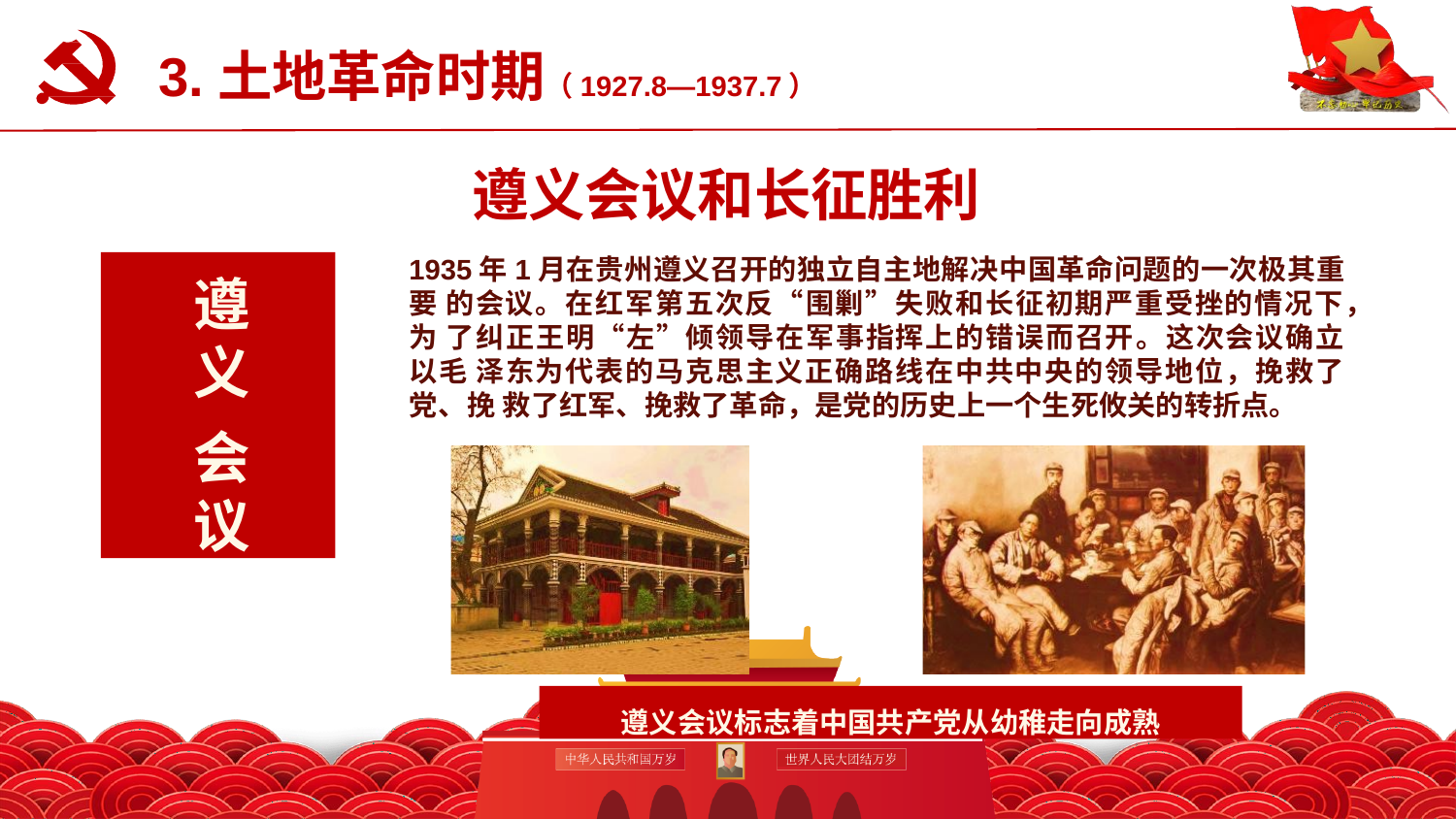

# 3.土地革命时期（1927.8—1937.7）
认真学习党史新中国史

遵义会议和长征胜利
1935年1月在贵州遵义召开的独立自主地解决中国革命问题的一次极其重要 的会议。在红军第五次反“围剿”失败和长征初期严重受挫的情况下，为 了纠正王明“左”倾领导在军事指挥上的错误而召开。这次会议确立以毛 泽东为代表的马克思主义正确路线在中共中央的领导地位，挽救了党、挽 救了红军、挽救了革命，是党的历史上一个生死攸关的转折点。
遵义
会议

遵义会议标志着中国共产党从幼稚走向成熟